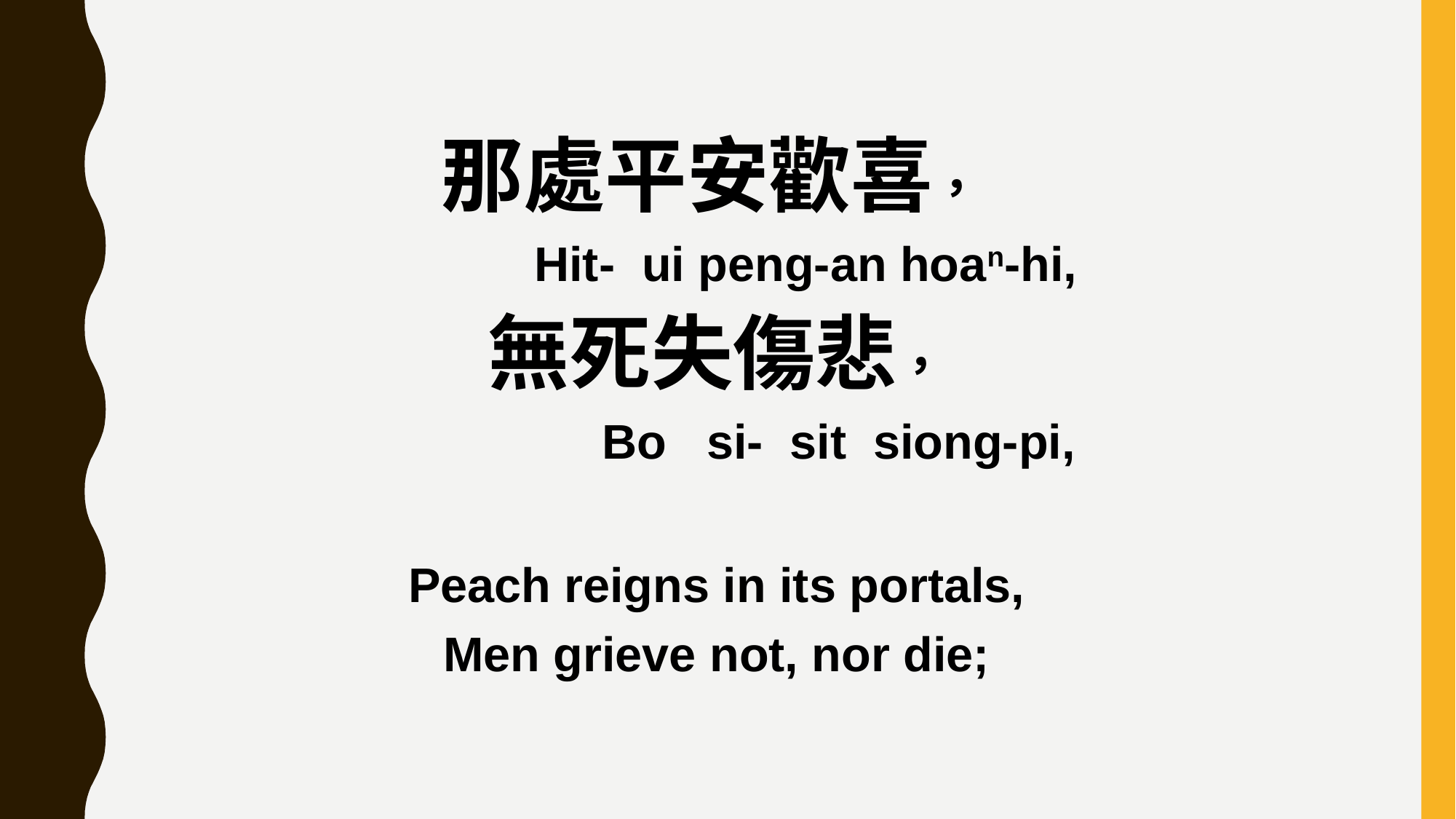

那處平安歡喜，
                           Hit-  ui peng-an hoan-hi,
無死失傷悲，
                                Bo   si-  sit  siong-pi,

Peach reigns in its portals,
Men grieve not, nor die;